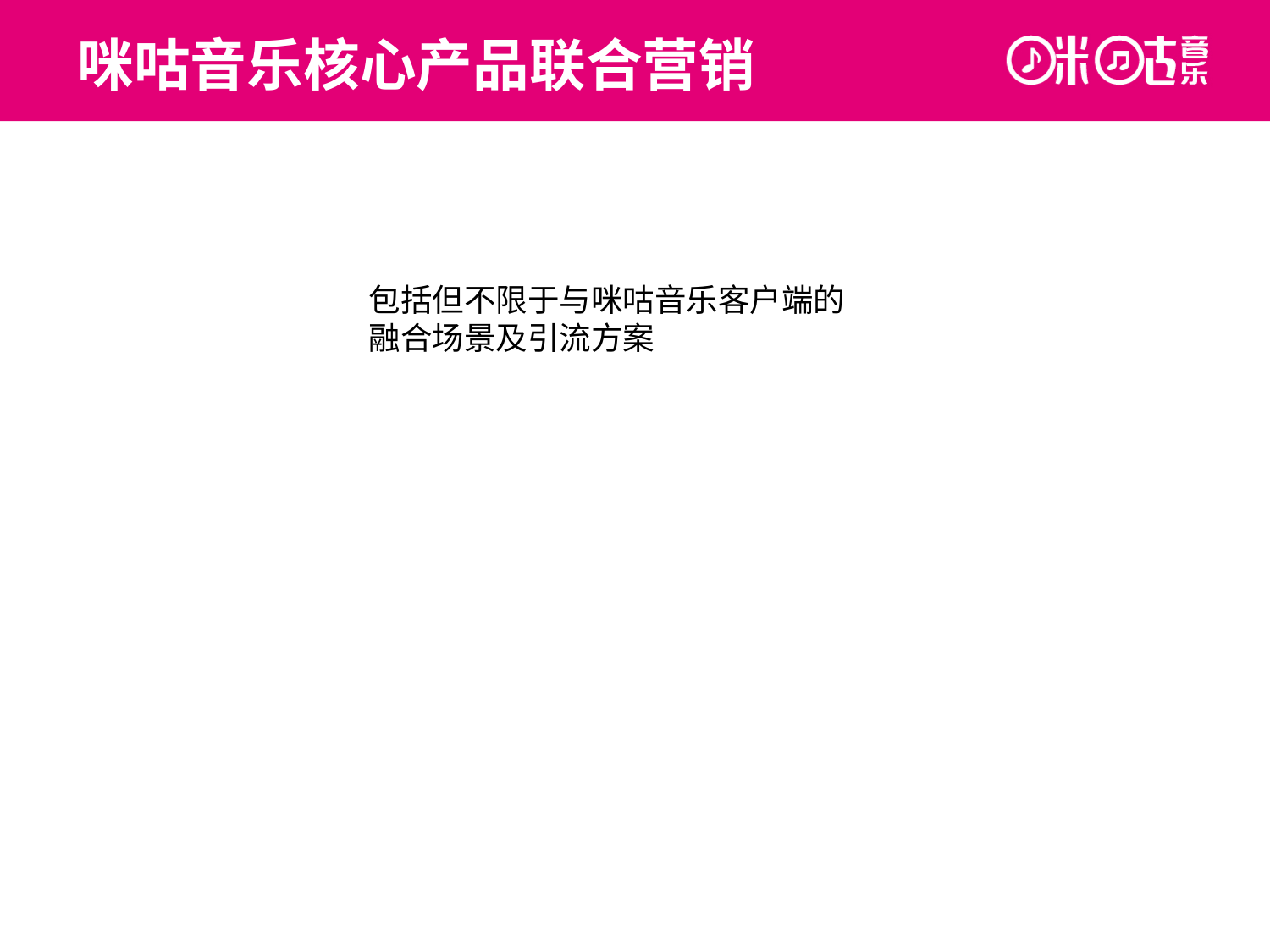

# 咪咕音乐核心产品联合营销
包括但不限于与咪咕音乐客户端的融合场景及引流方案